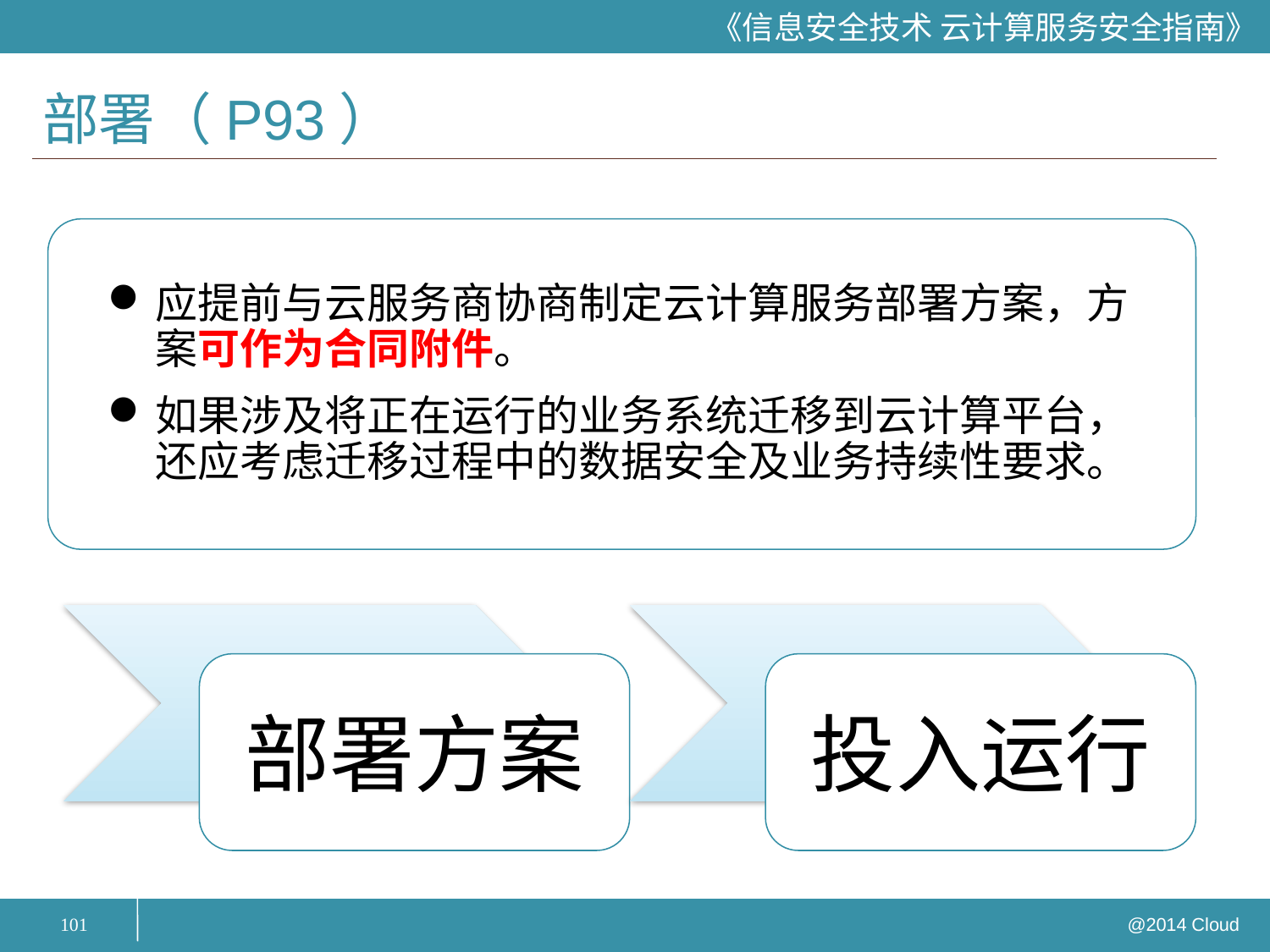

# 部署（P93）

应提前与云服务商协商制定云计算服务部署方案，方案可作为合同附件。
如果涉及将正在运行的业务系统迁移到云计算平台，还应考虑迁移过程中的数据安全及业务持续性要求。
部署方案
投入运行
101